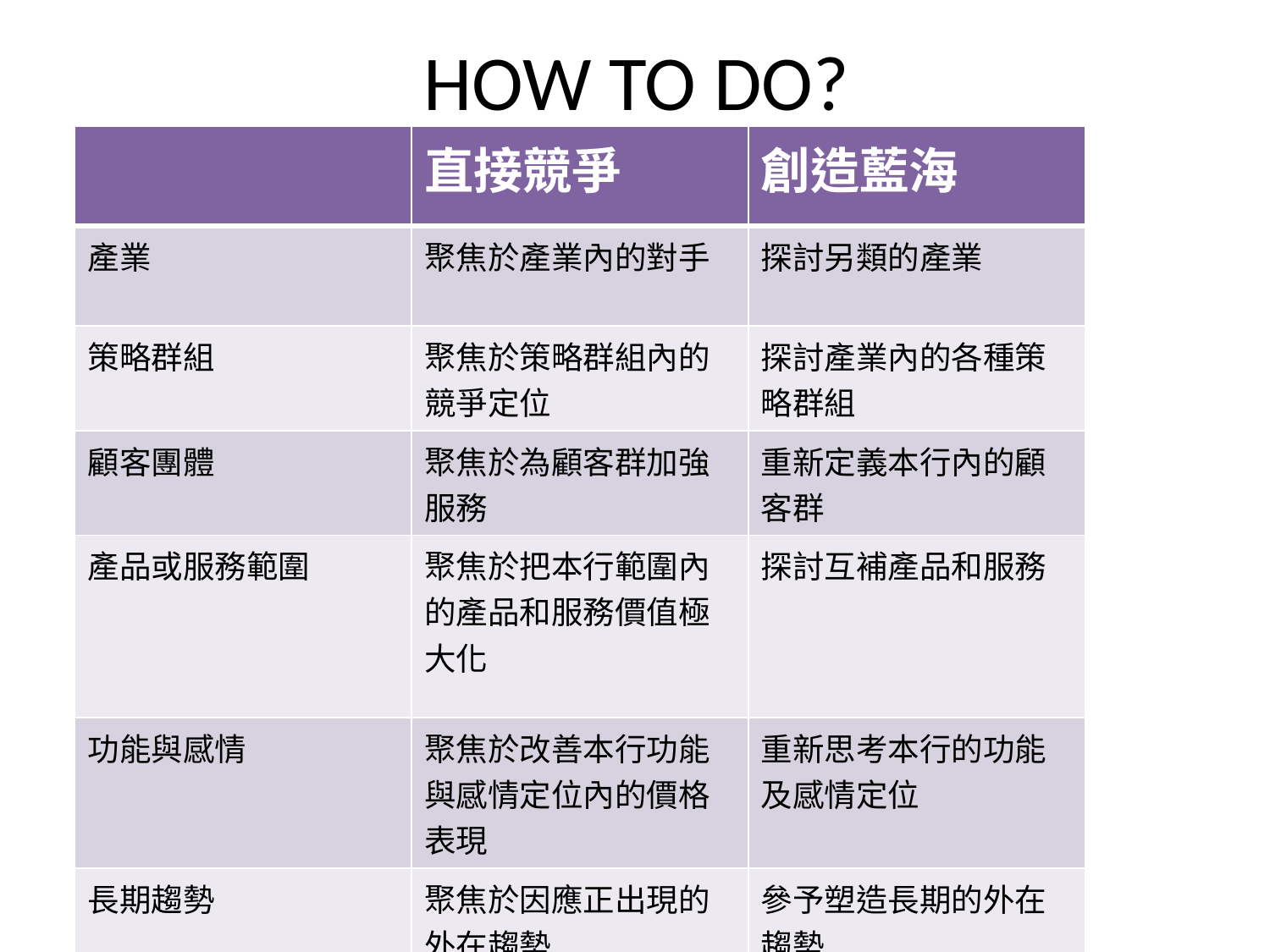

# HOW TO DO?
|  | 直接競爭 | 創造藍海 |
| --- | --- | --- |
| 產業 | 聚焦於產業內的對手 | 探討另類的產業 |
| 策略群組 | 聚焦於策略群組內的競爭定位 | 探討產業內的各種策略群組 |
| 顧客團體 | 聚焦於為顧客群加強服務 | 重新定義本行內的顧客群 |
| 產品或服務範圍 | 聚焦於把本行範圍內的產品和服務價值極大化 | 探討互補產品和服務 |
| 功能與感情 | 聚焦於改善本行功能與感情定位內的價格表現 | 重新思考本行的功能及感情定位 |
| 長期趨勢 | 聚焦於因應正出現的外在趨勢 | 參予塑造長期的外在趨勢 |